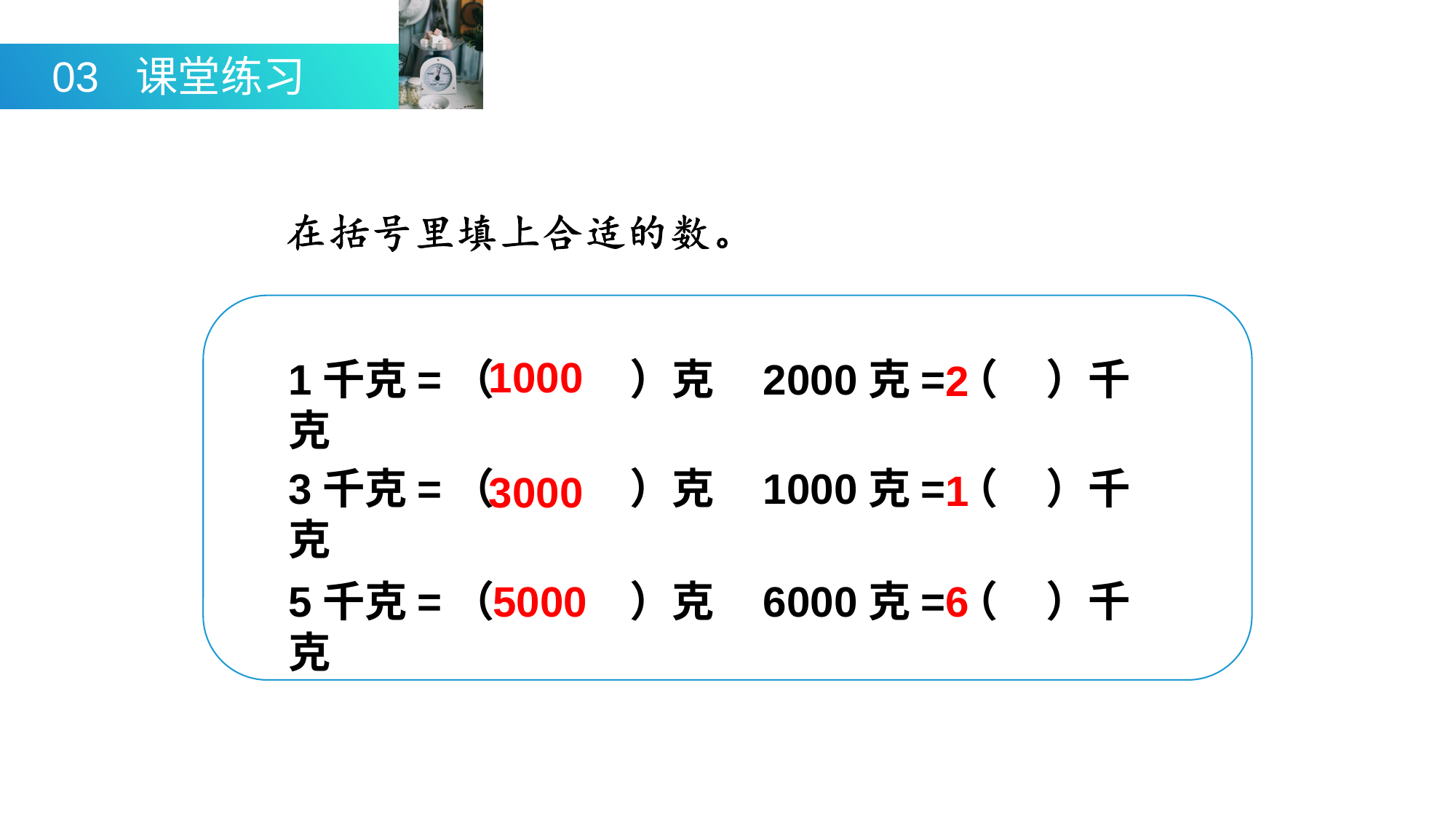

03
课堂练习

1000
1千克=（              ）克    2000克=（     ）千克
2
3千克=（              ）克    1000克=（     ）千克
1
3000
5千克=（              ）克    6000克=（     ）千克
5000
6